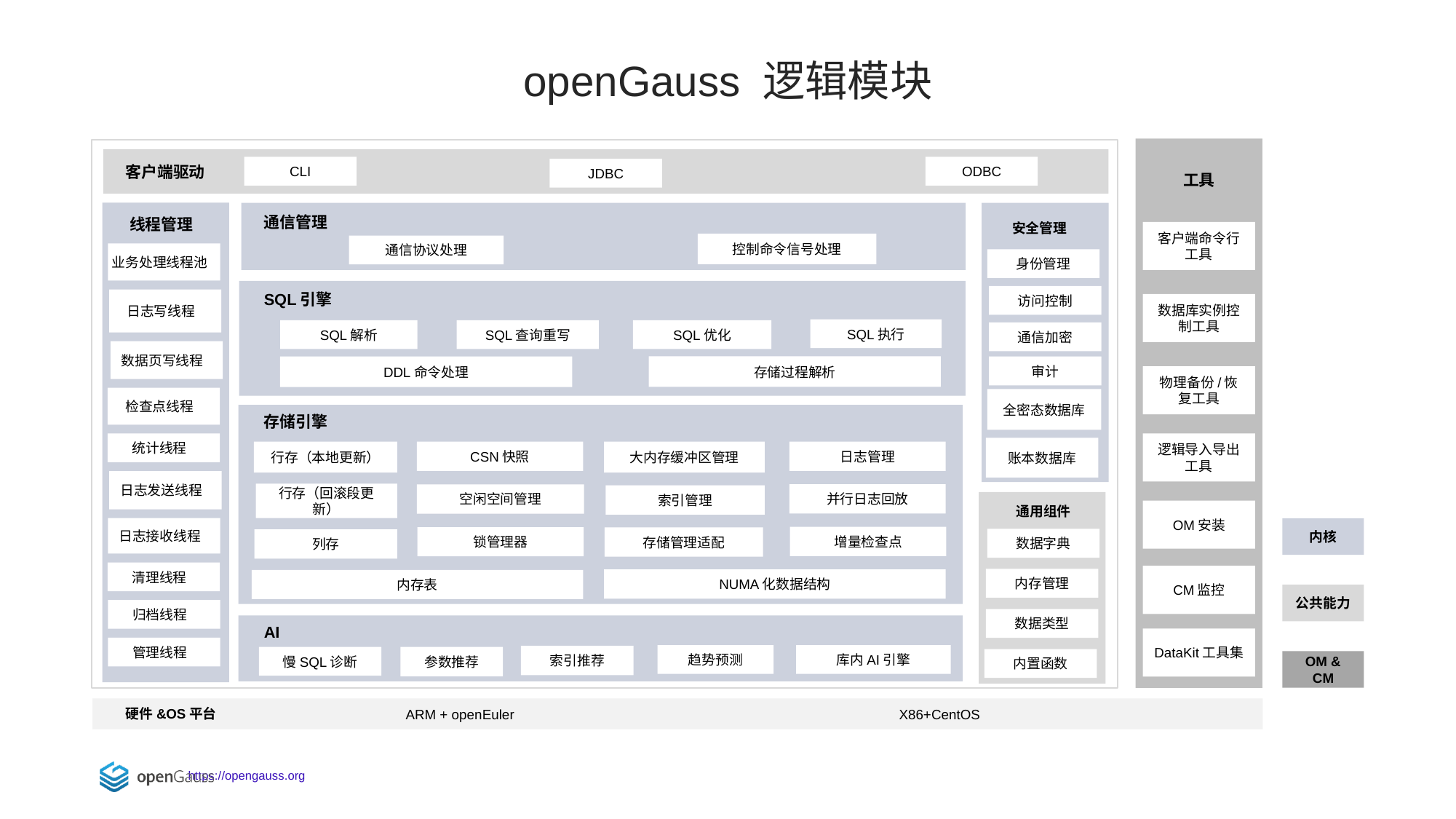

openGauss 逻辑模块

客户端驱动
CLI
ODBC
JDBC
工具

通信管理
线程管理
安全管理
客户端命令行工具
控制命令信号处理
通信协议处理
业务处理线程池
身份管理

SQL引擎
访问控制
日志写线程
数据库实例控制工具
SQL执行
SQL解析
SQL查询重写
SQL优化
通信加密
数据页写线程
存储过程解析
DDL命令处理
审计
物理备份/恢复工具
检查点线程
全密态数据库

存储引擎
逻辑导入导出工具
统计线程
账本数据库
大内存缓冲区管理
行存（本地更新）
CSN快照
日志管理
日志发送线程
行存（回滚段更新）
并行日志回放
空闲空间管理
索引管理

通用组件
OM安装
日志接收线程
内核
增量检查点
锁管理器
存储管理适配
数据字典
列存
清理线程
CM监控
内存管理
NUMA化数据结构
内存表
公共能力
归档线程
数据类型

AI
DataKit工具集
管理线程
趋势预测
库内AI引擎
索引推荐
参数推荐
慢SQL诊断
内置函数
OM & CM

硬件&OS平台
X86+CentOS
ARM + openEuler